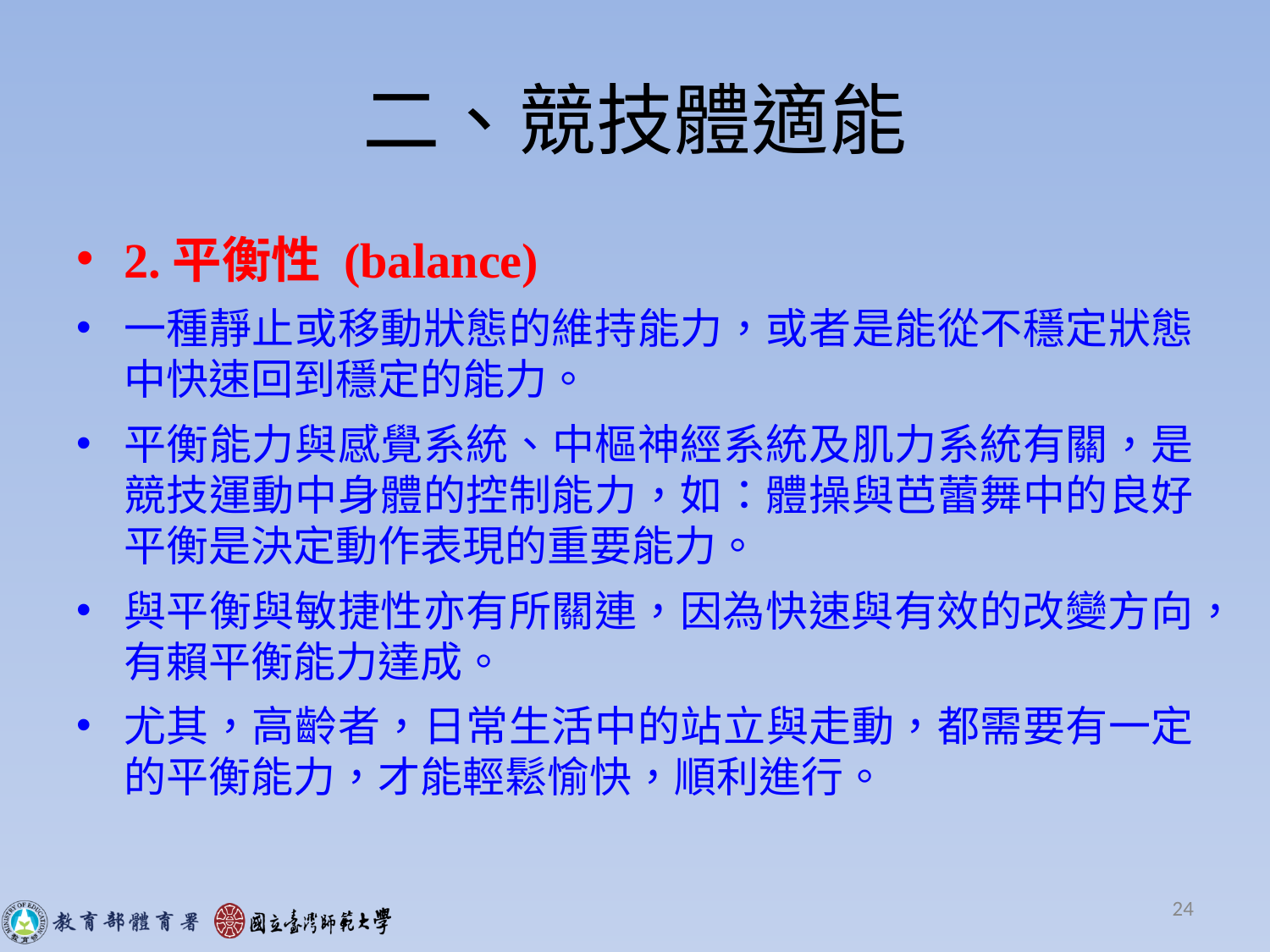

# 二、競技體適能
2.平衡性 (balance)
一種靜止或移動狀態的維持能力，或者是能從不穩定狀態中快速回到穩定的能力。
平衡能力與感覺系統、中樞神經系統及肌力系統有關，是競技運動中身體的控制能力，如：體操與芭蕾舞中的良好平衡是決定動作表現的重要能力。
與平衡與敏捷性亦有所關連，因為快速與有效的改變方向，有賴平衡能力達成。
尤其，高齡者，日常生活中的站立與走動，都需要有一定的平衡能力，才能輕鬆愉快，順利進行。
24